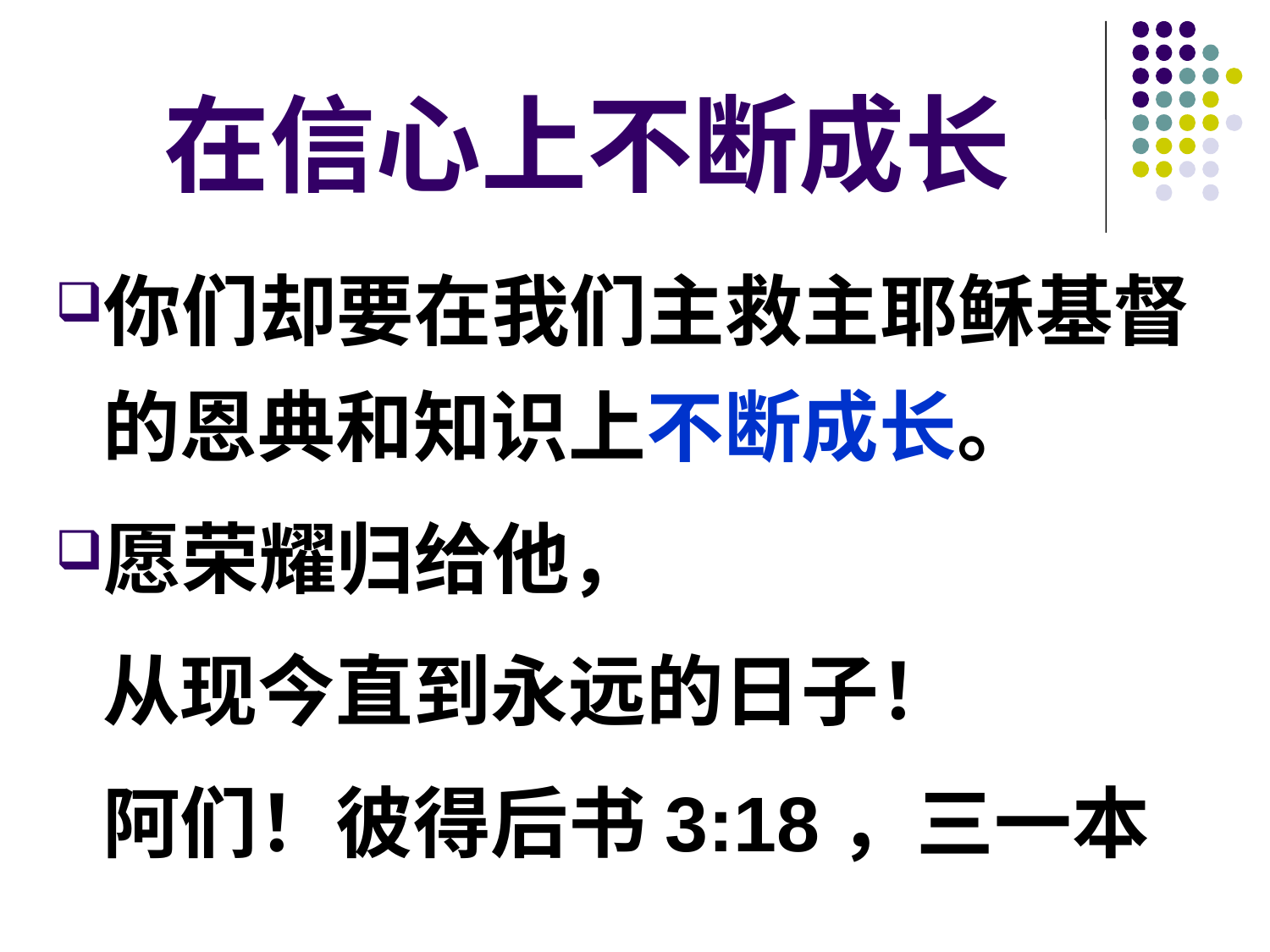

# 在信心上不断成长
你们却要在我们主救主耶稣基督的恩典和知识上不断成长。
愿荣耀归给他，
	从现今直到永远的日子！
	阿们！彼得后书3:18，三一本